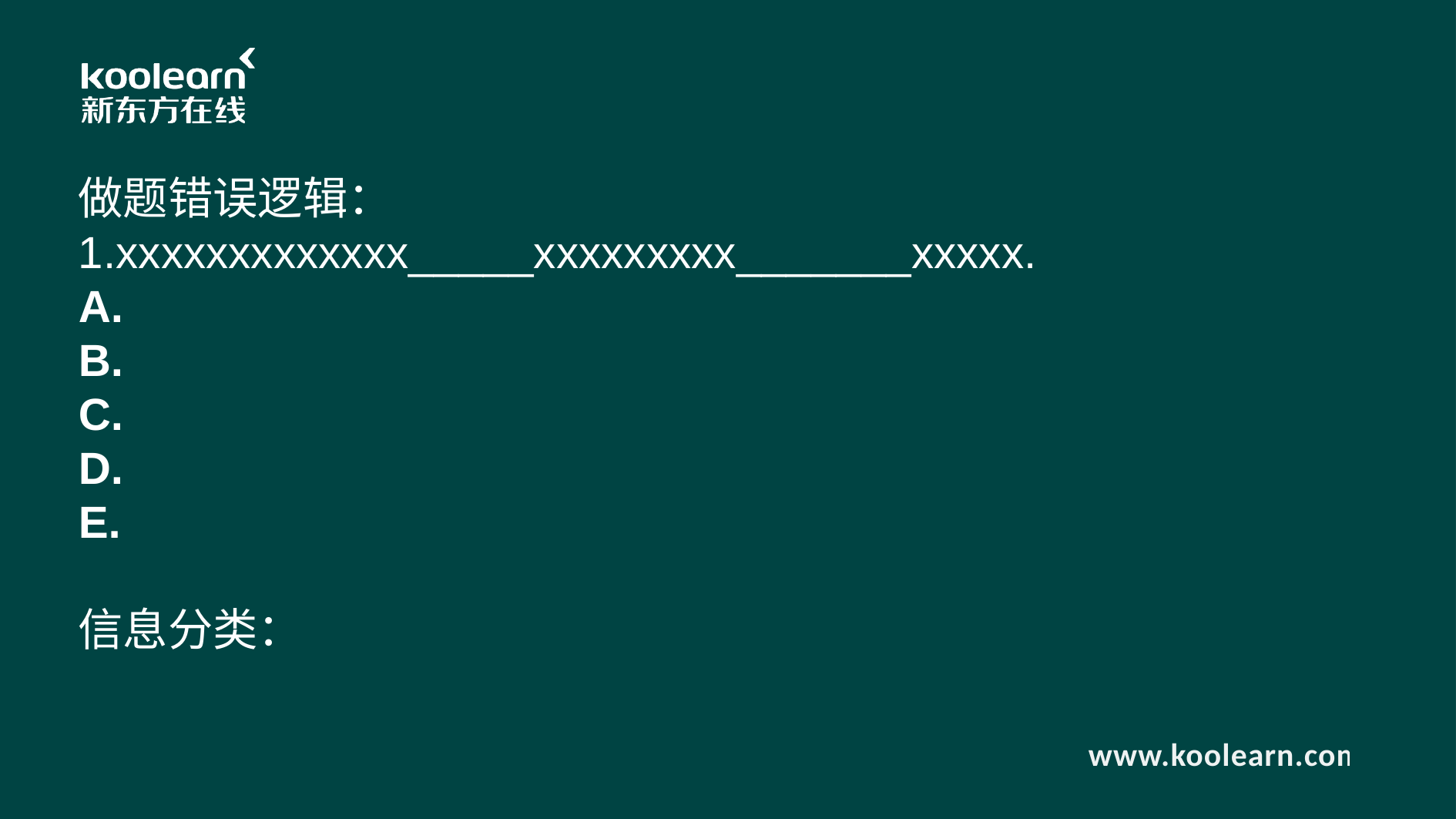

做题错误逻辑：1.xxxxxxxxxxxxx_____xxxxxxxxx_______xxxxx.
A.
B.
C.
D.
E.

信息分类：